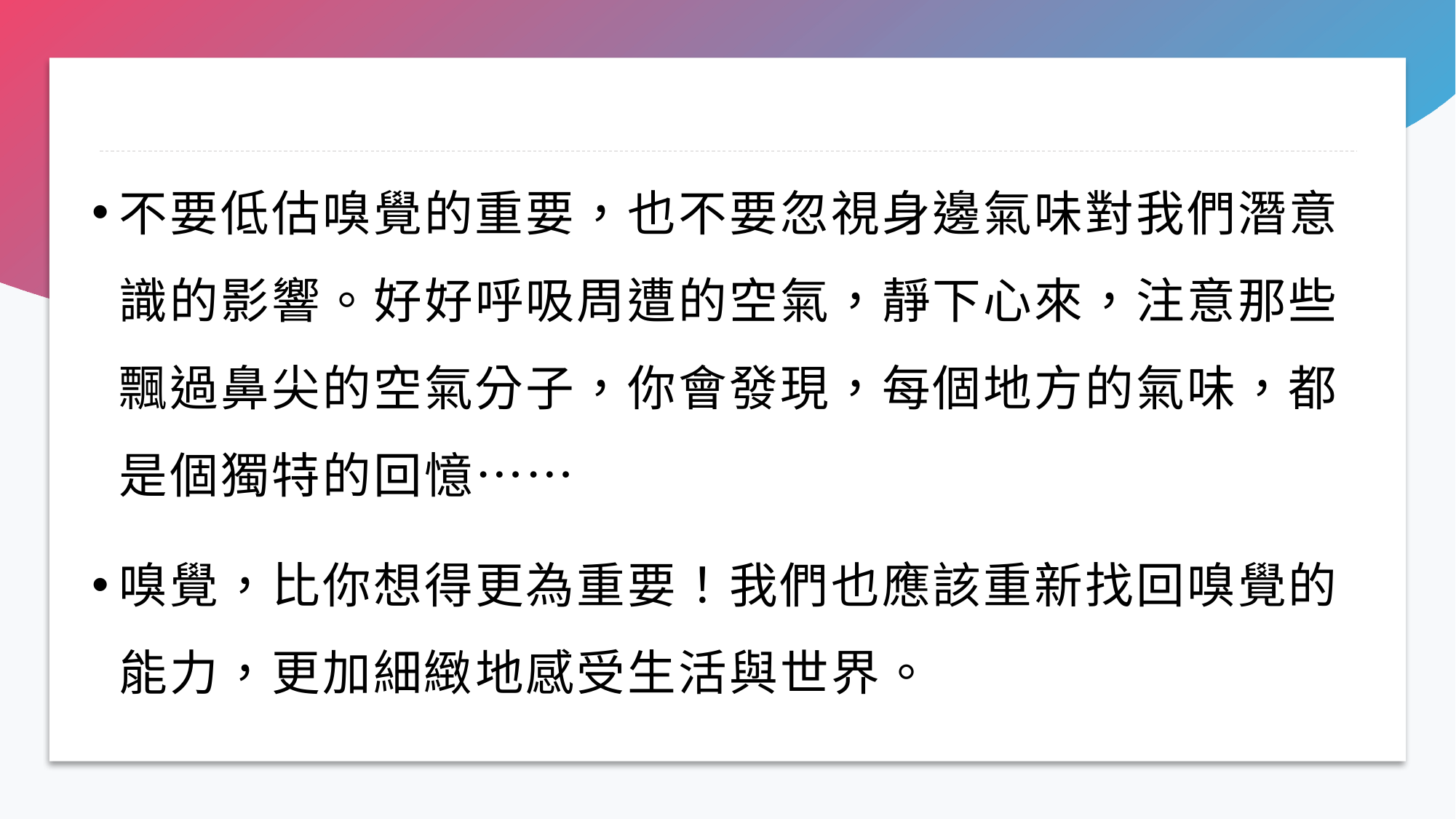

#
不要低估嗅覺的重要，也不要忽視身邊氣味對我們潛意識的影響。好好呼吸周遭的空氣，靜下心來，注意那些飄過鼻尖的空氣分子，你會發現，每個地方的氣味，都是個獨特的回憶……
嗅覺，比你想得更為重要！我們也應該重新找回嗅覺的能力，更加細緻地感受生活與世界。